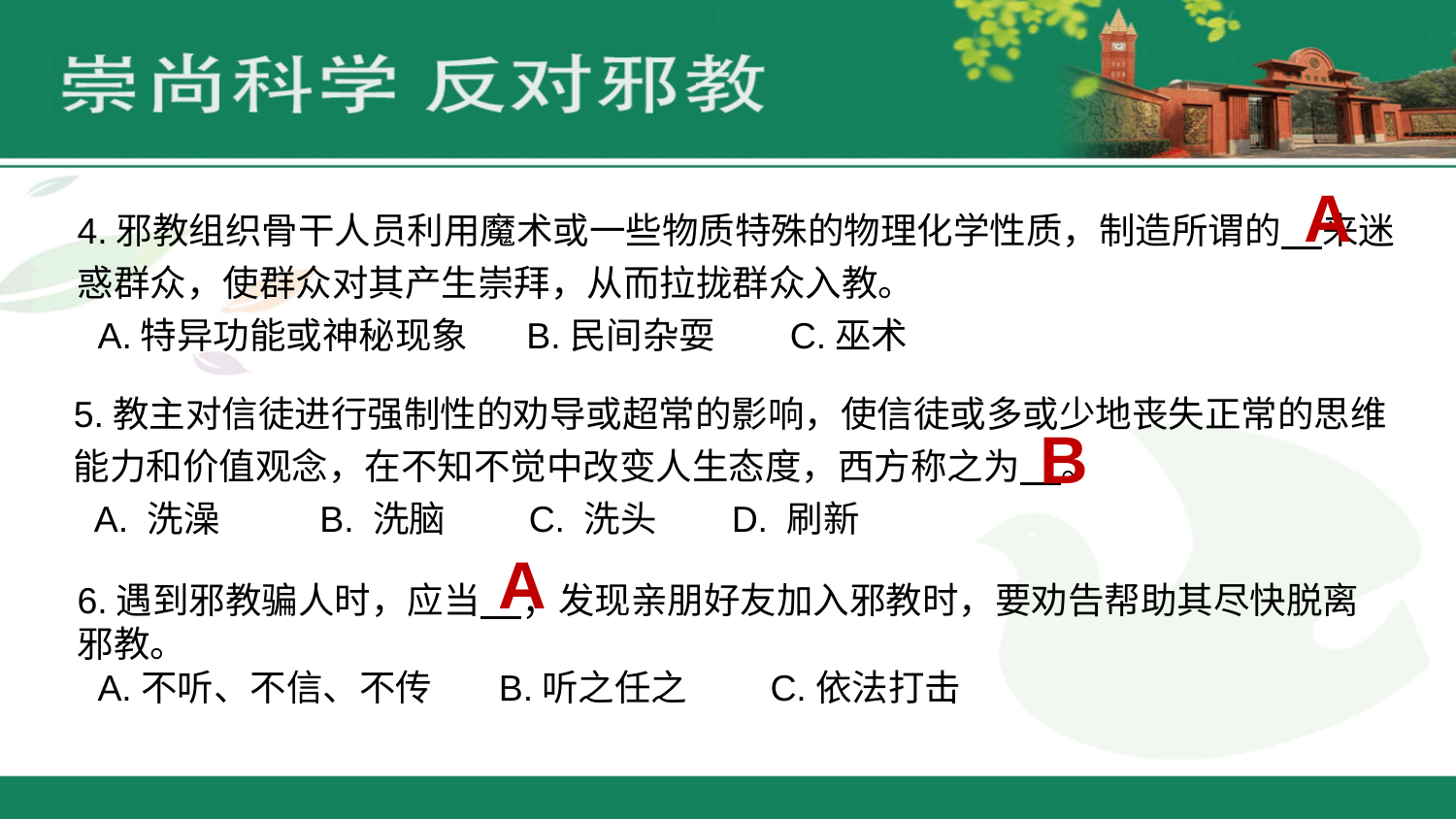

A
4.邪教组织骨干人员利用魔术或一些物质特殊的物理化学性质，制造所谓的     来迷惑群众，使群众对其产生崇拜，从而拉拢群众入教。
  A.特异功能或神秘现象      B.民间杂耍        C.巫术
5.教主对信徒进行强制性的劝导或超常的影响，使信徒或多或少地丧失正常的思维能力和价值观念，在不知不觉中改变人生态度，西方称之为     。
  A. 洗澡           B. 洗脑         C. 洗头        D. 刷新
B
A
6.遇到邪教骗人时，应当     ；发现亲朋好友加入邪教时，要劝告帮助其尽快脱离邪教。
  A.不听、不信、不传       B.听之任之         C.依法打击